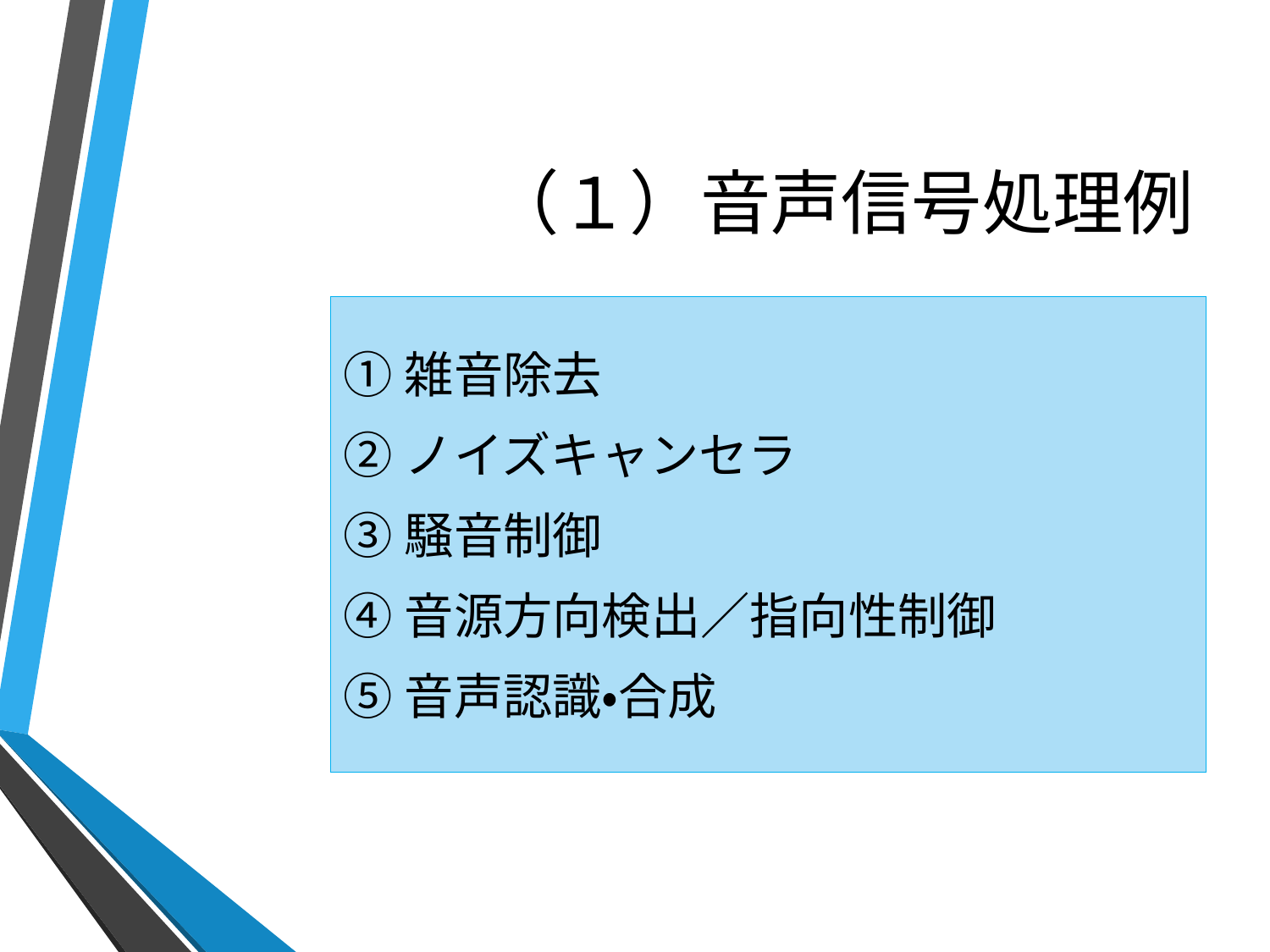

# （１）音声信号処理例
①雑音除去
②ノイズキャンセラ
③騒音制御
④音源方向検出／指向性制御
⑤音声認識・合成